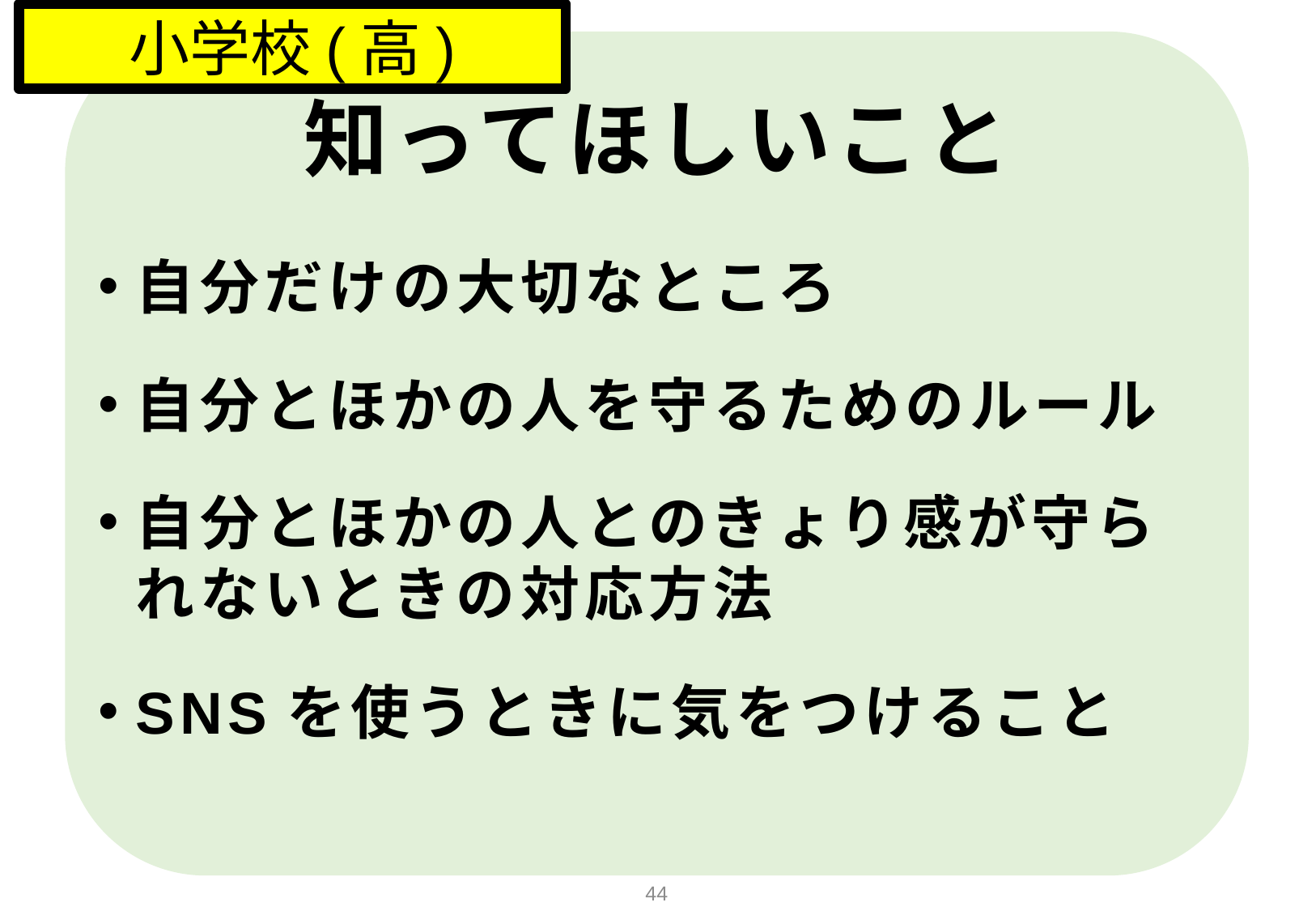

小学校(高)

知ってほしいこと
自分だけの大切なところ

自分とほかの人を守るためのルール

自分とほかの人とのきょり感が守られないときの対応方法

SNSを使うときに気をつけること
44